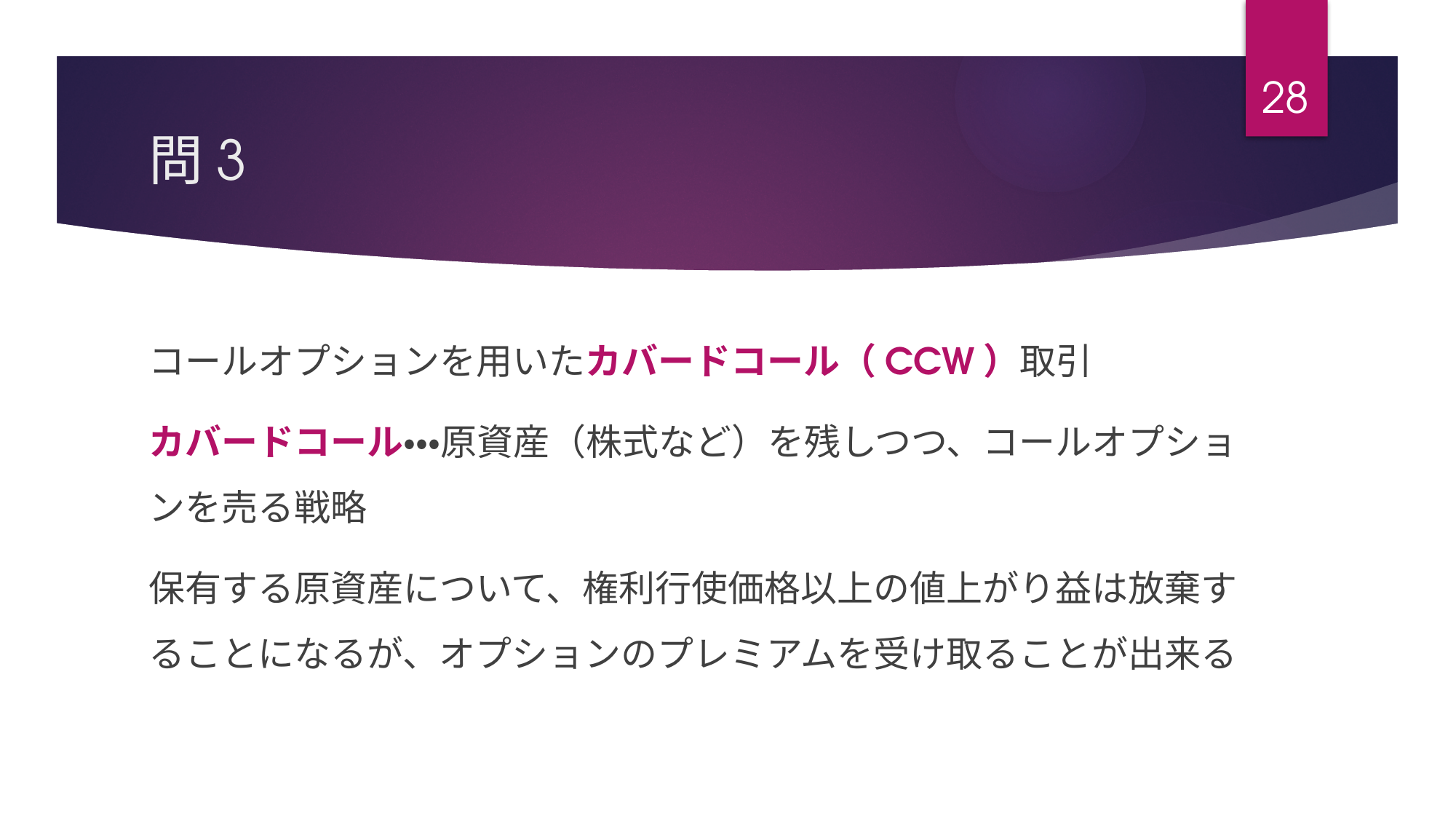

28
# 問3
コールオプションを用いたカバードコール（CCW）取引
カバードコール・・・原資産（株式など）を残しつつ、コールオプションを売る戦略
保有する原資産について、権利行使価格以上の値上がり益は放棄することになるが、オプションのプレミアムを受け取ることが出来る